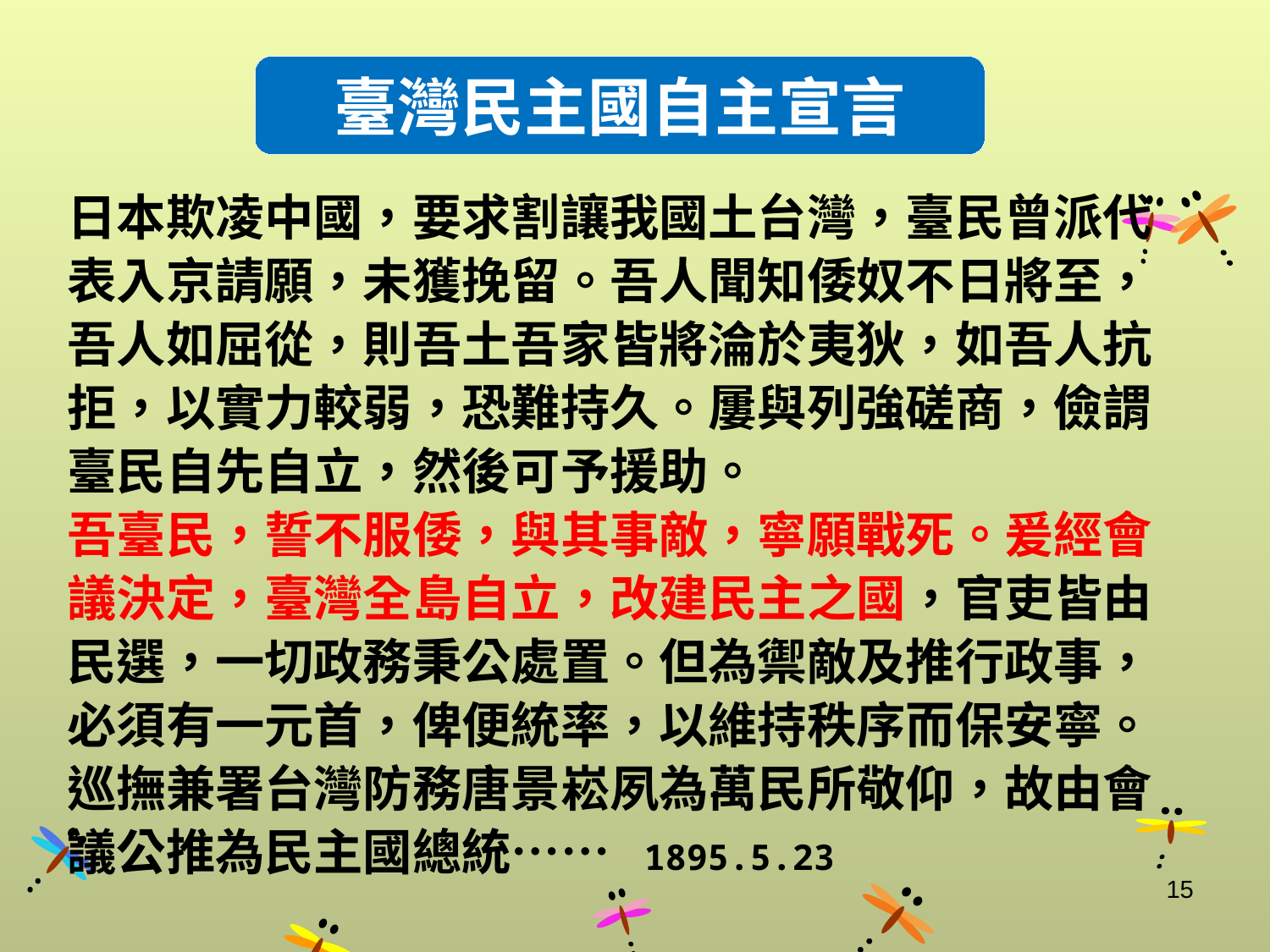

臺灣民主國自主宣言
日本欺凌中國，要求割讓我國土台灣，臺民曾派代表入京請願，未獲挽留。吾人聞知倭奴不日將至，吾人如屈從，則吾土吾家皆將淪於夷狄，如吾人抗拒，以實力較弱，恐難持久。屢與列強磋商，儉謂臺民自先自立，然後可予援助。
吾臺民，誓不服倭，與其事敵，寧願戰死。爰經會議決定，臺灣全島自立，改建民主之國，官吏皆由民選，一切政務秉公處置。但為禦敵及推行政事，必須有一元首，俾便統率，以維持秩序而保安寧。巡撫兼署台灣防務唐景崧夙為萬民所敬仰，故由會議公推為民主國總統……  1895.5.23
15